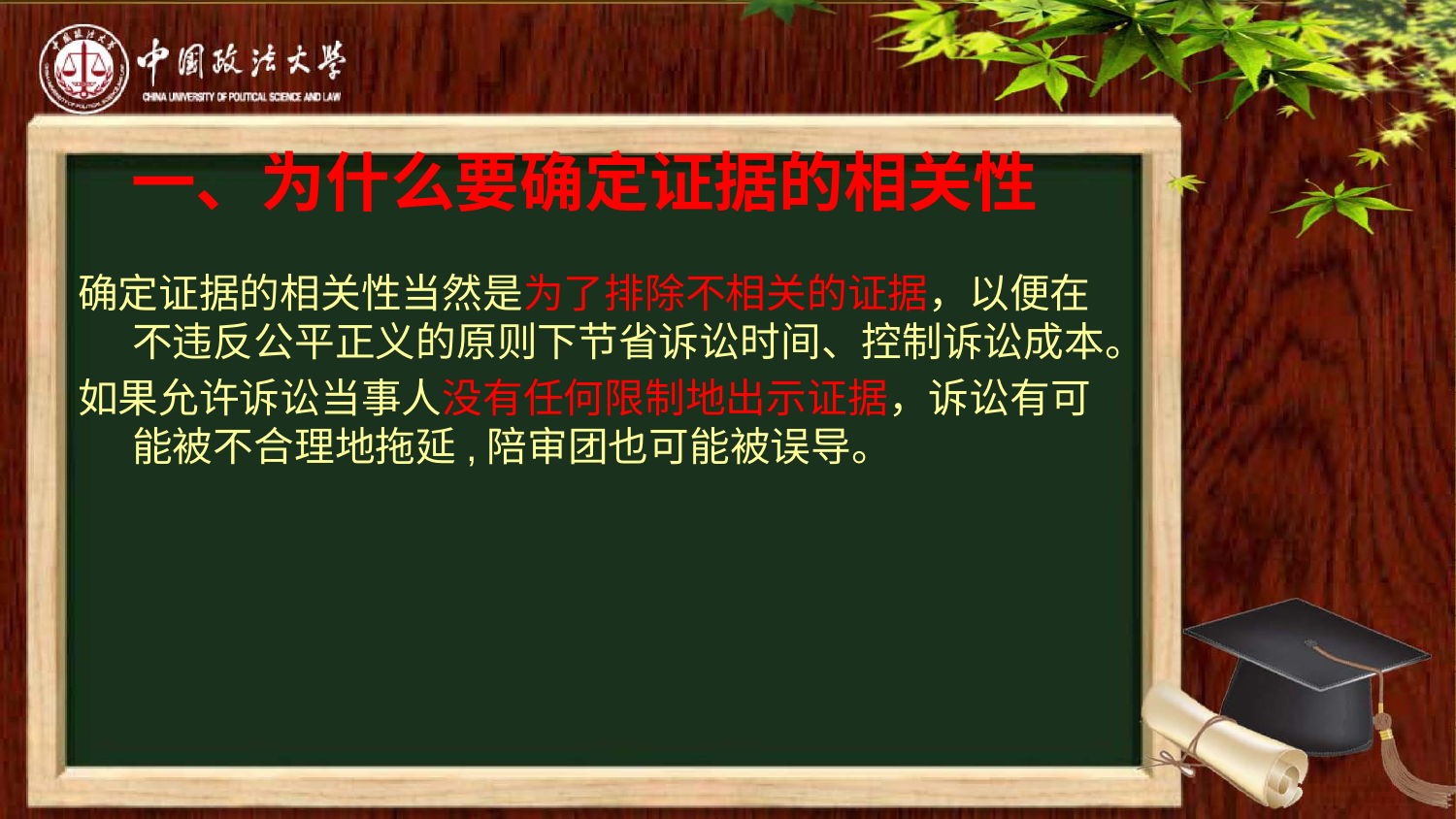

# 一、为什么要确定证据的相关性
确定证据的相关性当然是为了排除不相关的证据，以便在不违反公平正义的原则下节省诉讼时间、控制诉讼成本。
如果允许诉讼当事人没有任何限制地出示证据，诉讼有可能被不合理地拖延,陪审团也可能被误导。